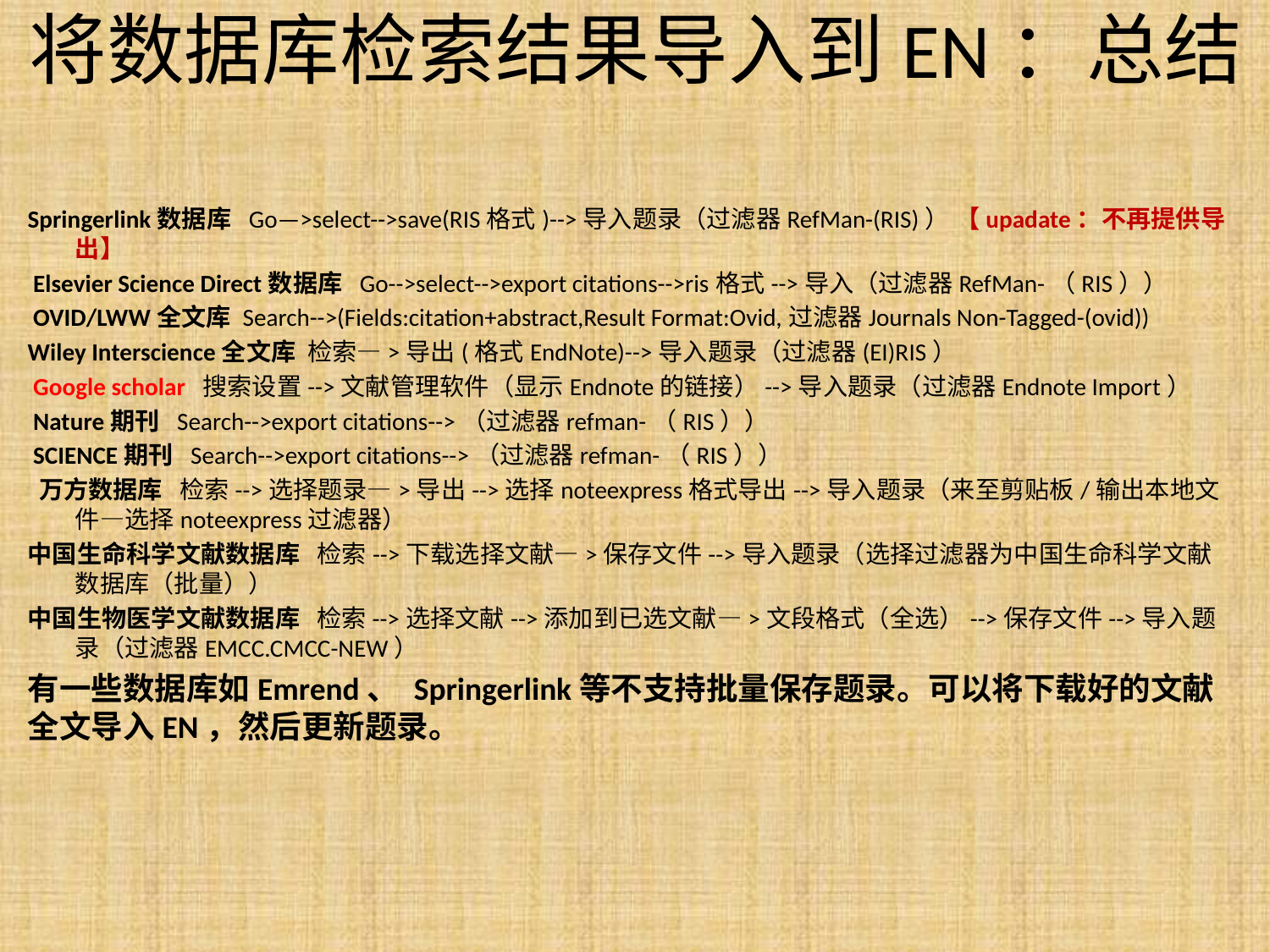

将数据库检索结果导入到EN：总结
Springerlink数据库  Go—>select-->save(RIS格式)-->导入题录（过滤器RefMan-(RIS)） 【upadate：不再提供导出】
 Elsevier Science Direct数据库  Go-->select-->export citations-->ris格式-->导入（过滤器RefMan-（RIS））
 OVID/LWW全文库 Search-->(Fields:citation+abstract,Result Format:Ovid,过滤器Journals Non-Tagged-(ovid))
Wiley Interscience全文库  检索—>导出(格式EndNote)-->导入题录（过滤器(EI)RIS）
 Google scholar  搜索设置-->文献管理软件（显示Endnote的链接）-->导入题录（过滤器Endnote Import）
 Nature期刊  Search-->export citations-->（过滤器refman-（RIS））
 SCIENCE期刊  Search-->export citations-->（过滤器refman-（RIS））
 万方数据库   检索-->选择题录—>导出-->选择noteexpress格式导出-->导入题录（来至剪贴板/输出本地文件—选择noteexpress过滤器）
中国生命科学文献数据库   检索-->下载选择文献—>保存文件-->导入题录（选择过滤器为中国生命科学文献数据库（批量））
中国生物医学文献数据库   检索-->选择文献-->添加到已选文献—>文段格式（全选）-->保存文件-->导入题录（过滤器EMCC.CMCC-NEW）
有一些数据库如Emrend、 Springerlink等不支持批量保存题录。可以将下载好的文献全文导入EN，然后更新题录。